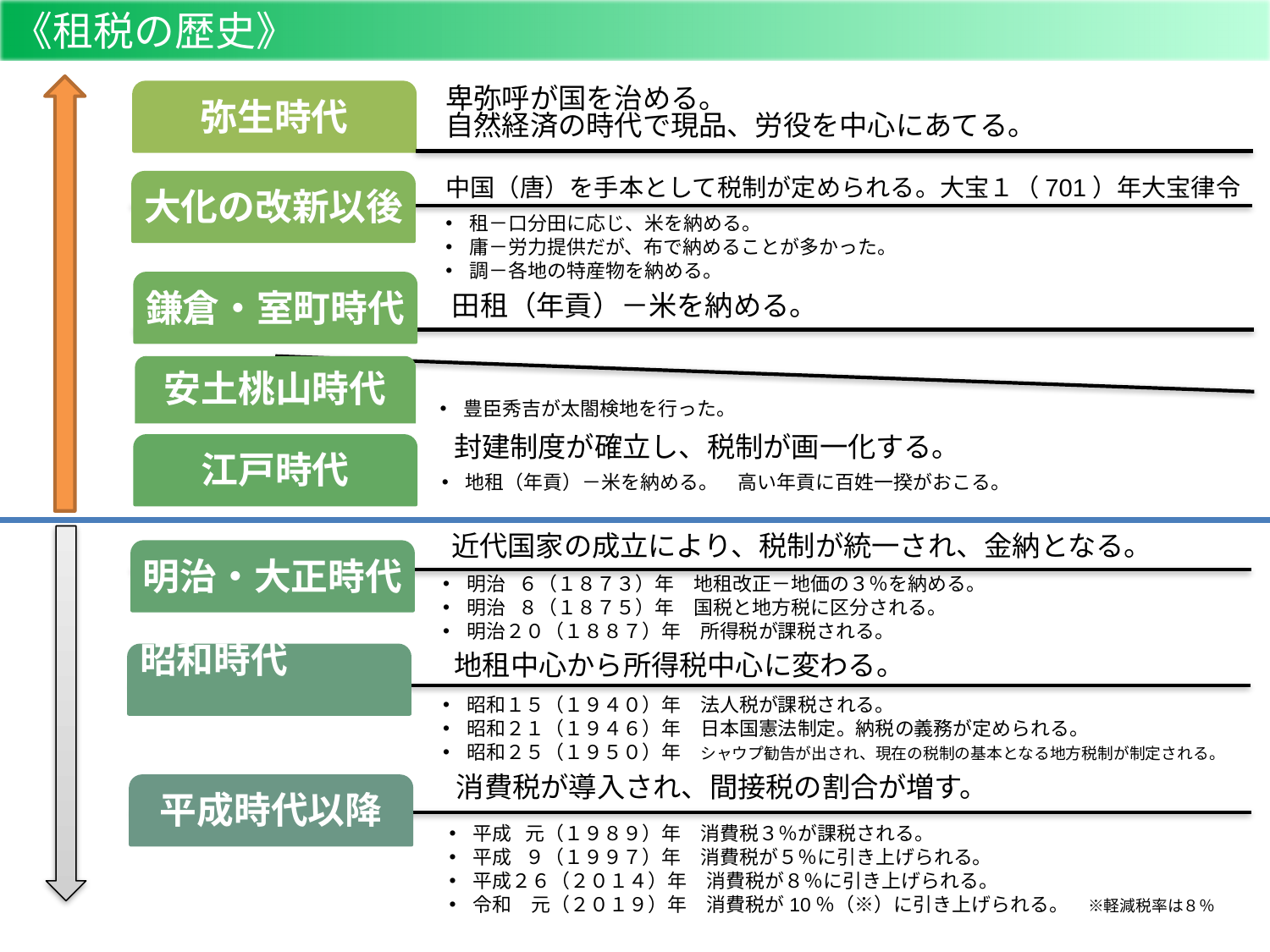

《租税の歴史》

弥生時代
卑弥呼が国を治める。
自然経済の時代で現品、労役を中心にあてる。
中国（唐）を手本として税制が定められる。大宝１（701）年大宝律令

大化の改新以後
租－口分田に応じ、米を納める。
庸－労力提供だが、布で納めることが多かった。
調－各地の特産物を納める。

鎌倉・室町時代
田租（年貢）－米を納める。

安土桃山時代
豊臣秀吉が太閤検地を行った。
封建制度が確立し、税制が画一化する。

江戸時代
地租（年貢）－米を納める。　高い年貢に百姓一揆がおこる。

近代国家の成立により、税制が統一され、金納となる。

明治・大正時代
明治   ６（１８７３）年　地租改正－地価の３％を納める。
明治   ８（１８７５）年　国税と地方税に区分される。
明治２０（１８８７）年　所得税が課税される。

昭和時代
地租中心から所得税中心に変わる。
昭和１５（１９４０）年　法人税が課税される。
昭和２１（１９４６）年　日本国憲法制定。納税の義務が定められる。
昭和２５（１９５０）年　シャウプ勧告が出され、現在の税制の基本となる地方税制が制定される。
消費税が導入され、間接税の割合が増す。

平成時代以降
平成   元（１９８９）年　消費税３％が課税される。
平成   ９（１９９７）年　消費税が５％に引き上げられる。
平成２６（２０１４）年　消費税が８％に引き上げられる。
令和　元（２０１９）年　消費税が10％（※）に引き上げられる。　※軽減税率は８％